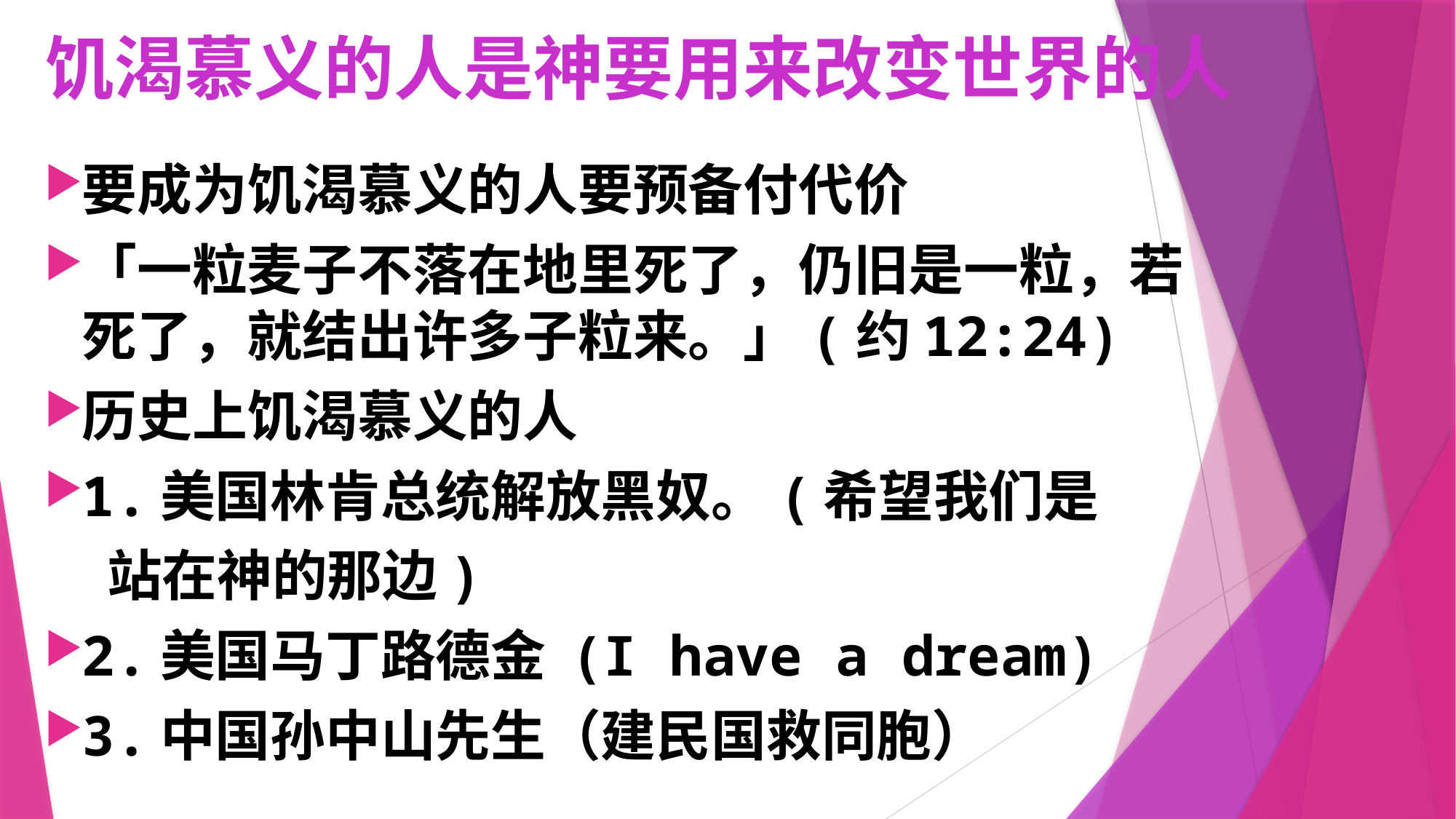

# 饥渴慕义的人是神要用来改变世界的人
要成为饥渴慕义的人要预备付代价
「一粒麦子不落在地里死了，仍旧是一粒，若死了，就结出许多子粒来。」(约12:24)
历史上饥渴慕义的人
1.美国林肯总统解放黑奴。(希望我们是
    站在神的那边)
2.美国马丁路德金 (I have a dream)
3.中国孙中山先生（建民国救同胞）